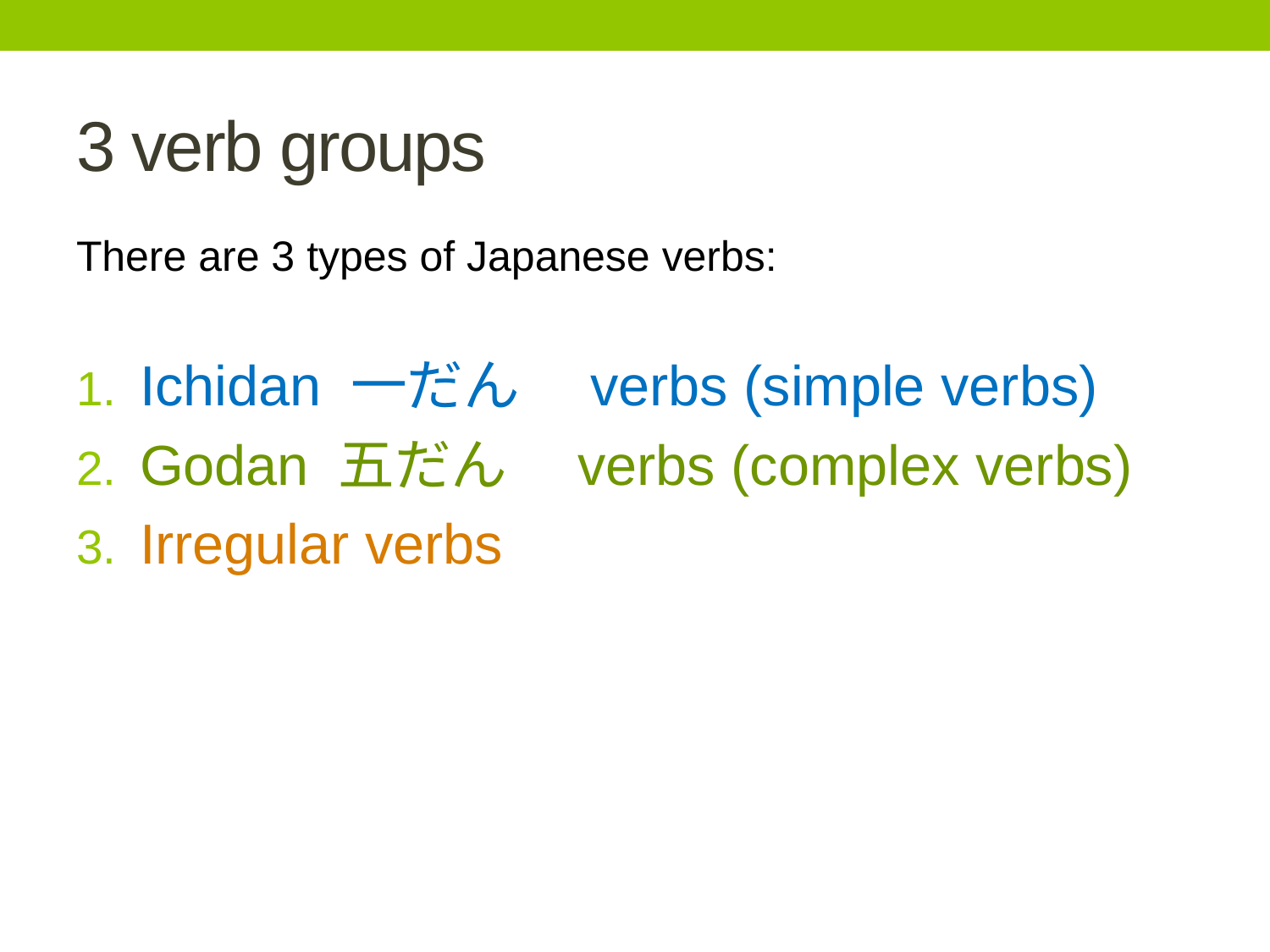

# 3 verb groups
There are 3 types of Japanese verbs:

Ichidan 一だん　verbs (simple verbs)
Godan 五だん　verbs (complex verbs)
Irregular verbs